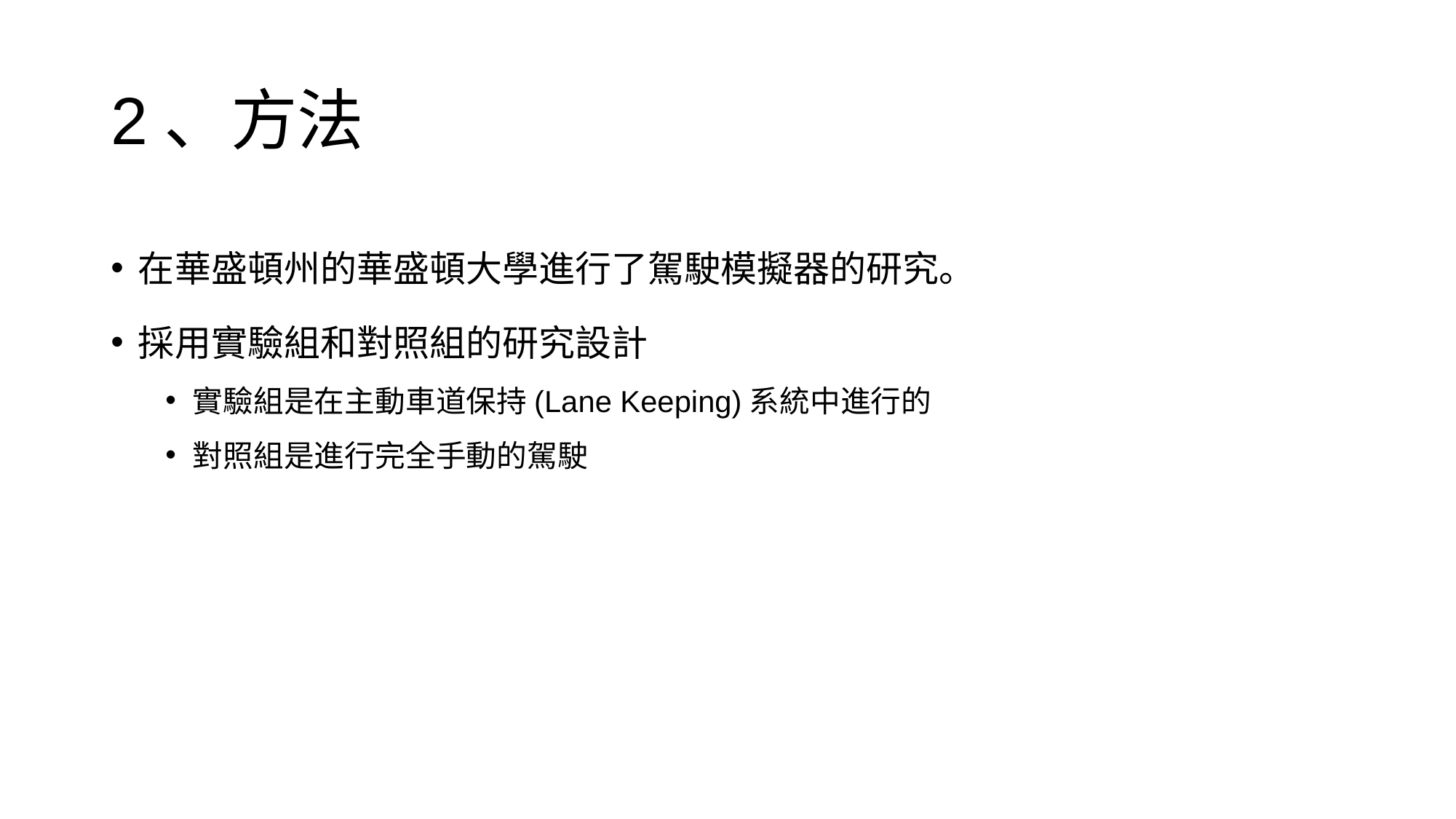

# 2、方法
在華盛頓州的華盛頓大學進行了駕駛模擬器的研究。
採用實驗組和對照組的研究設計
實驗組是在主動車道保持(Lane Keeping)系統中進行的
對照組是進行完全手動的駕駛